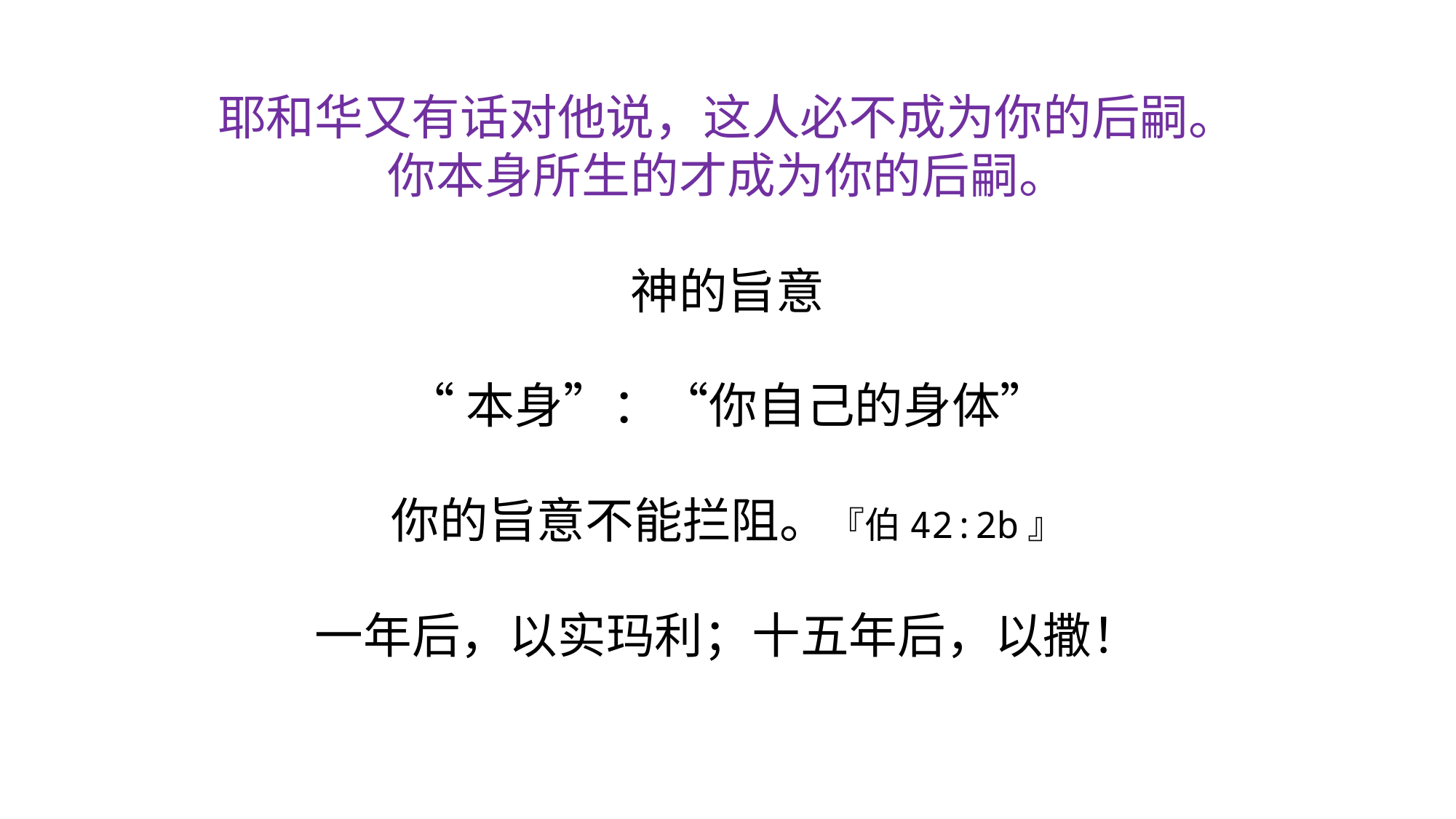

耶和华又有话对他说，这人必不成为你的后嗣。
你本身所生的才成为你的后嗣。
神的旨意
“本身”：“你自己的身体”
你的旨意不能拦阻。『伯42:2b』
一年后，以实玛利；十五年后，以撒！